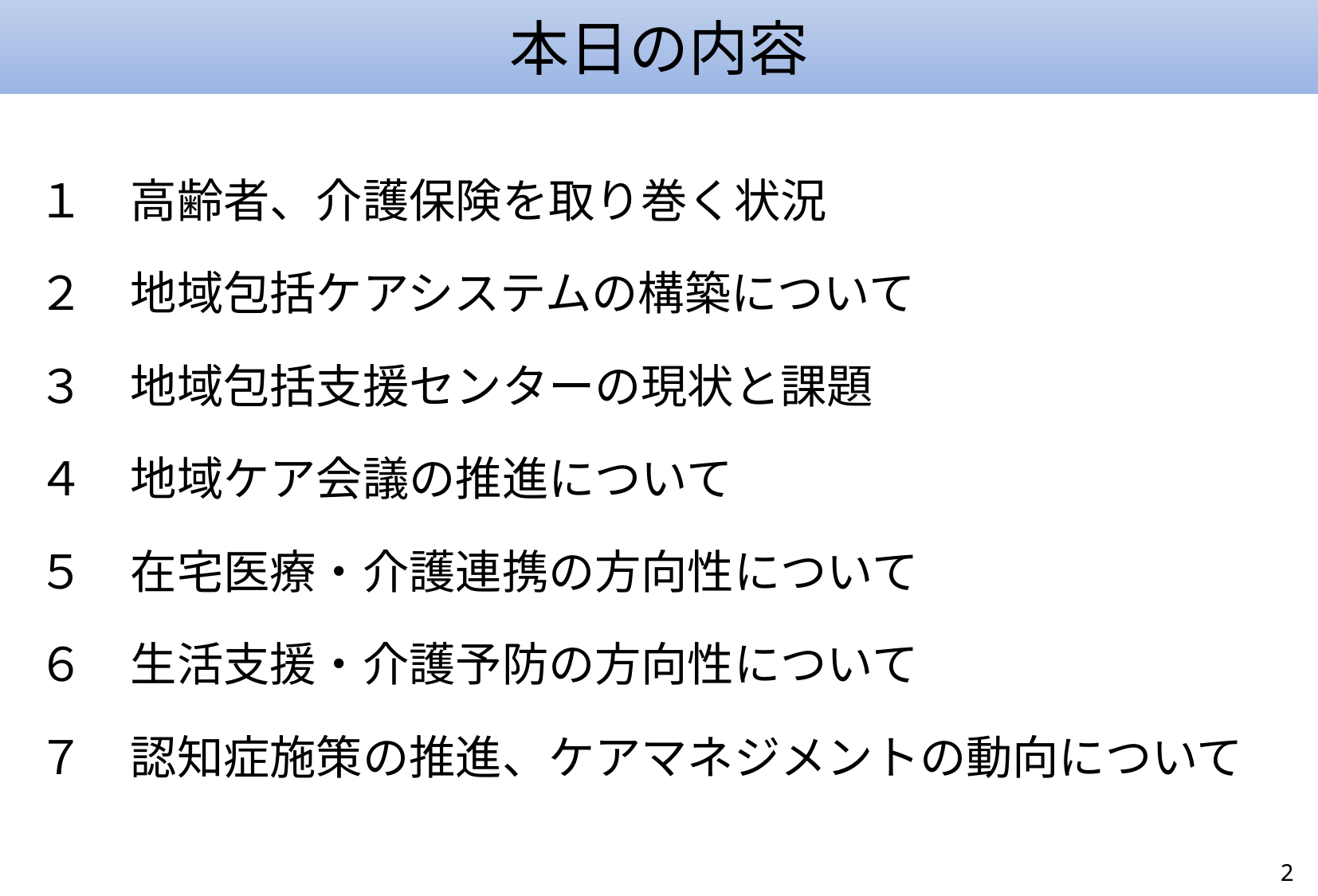

本日の内容
１　高齢者、介護保険を取り巻く状況
２　地域包括ケアシステムの構築について
３　地域包括支援センターの現状と課題
４　地域ケア会議の推進について
５　在宅医療・介護連携の方向性について
６　生活支援・介護予防の方向性について
７　認知症施策の推進、ケアマネジメントの動向について
2